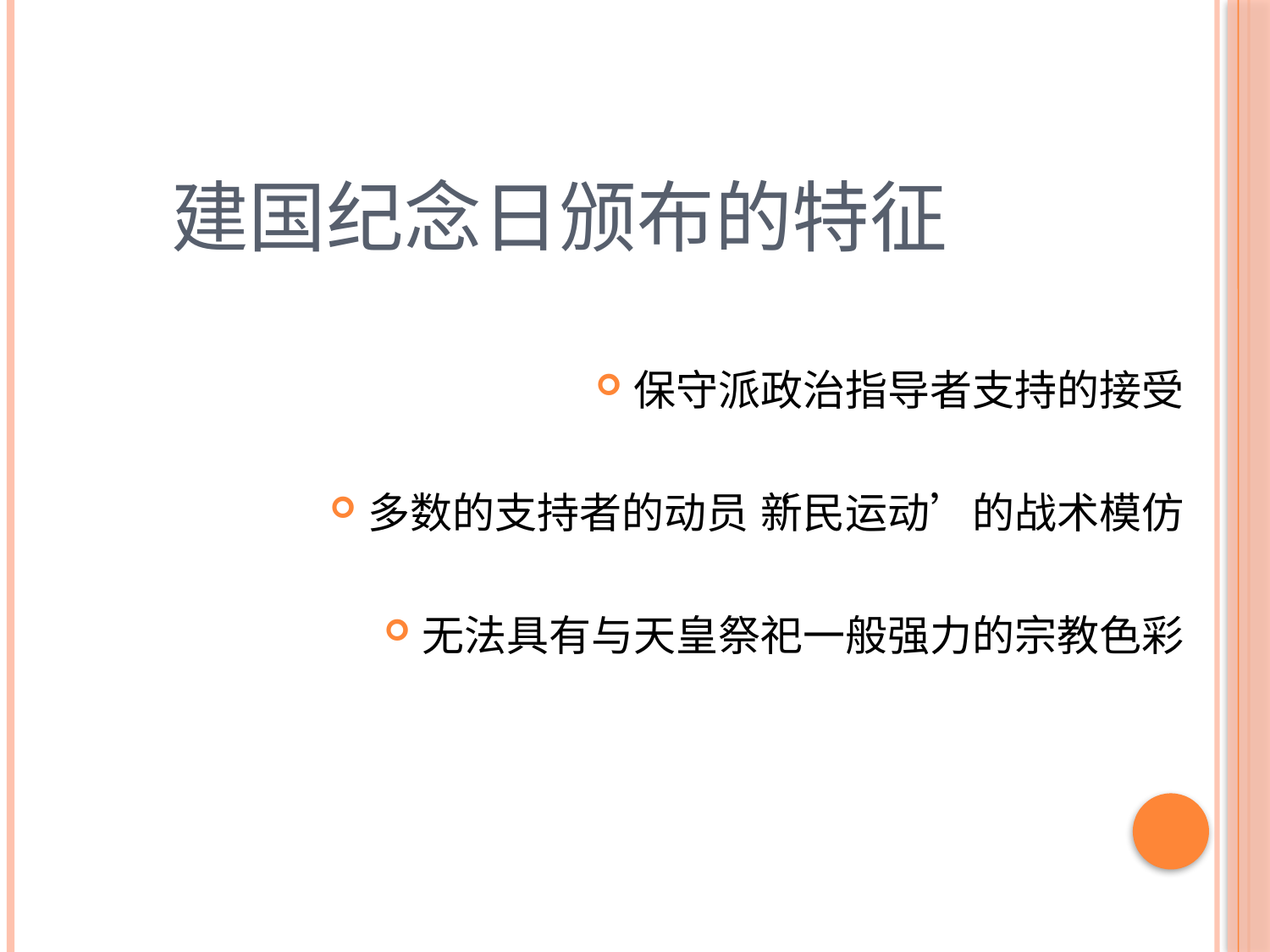

# 建国纪念日颁布的特征
保守派政治指导者支持的接受

多数的支持者的动员‘新民运动’的战术模仿

无法具有与天皇祭祀一般强力的宗教色彩